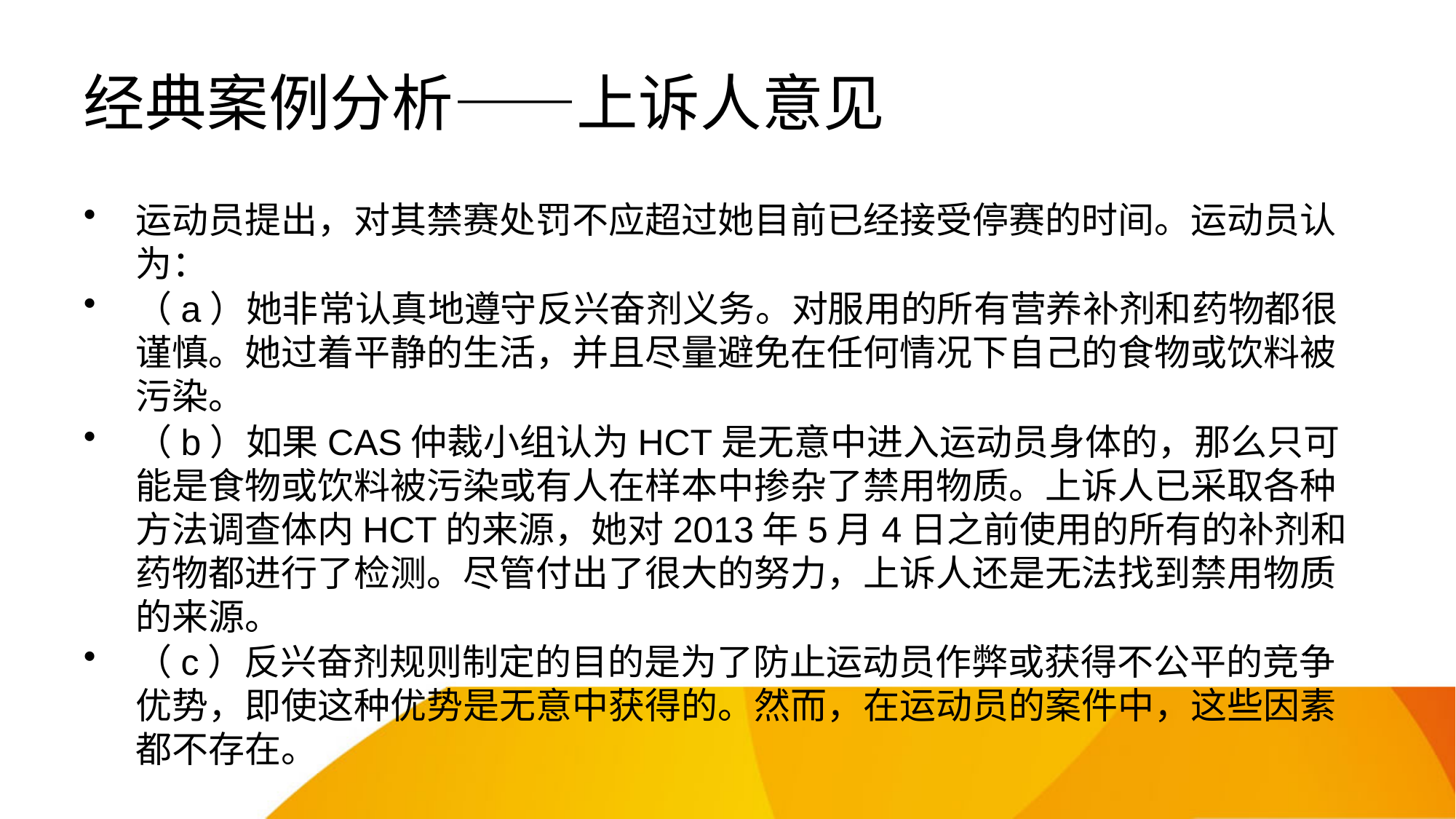

# 经典案例分析——上诉人意见
运动员提出，对其禁赛处罚不应超过她目前已经接受停赛的时间。运动员认为：
（a）她非常认真地遵守反兴奋剂义务。对服用的所有营养补剂和药物都很谨慎。她过着平静的生活，并且尽量避免在任何情况下自己的食物或饮料被污染。
（b）如果CAS仲裁小组认为HCT是无意中进入运动员身体的，那么只可能是食物或饮料被污染或有人在样本中掺杂了禁用物质。上诉人已采取各种方法调查体内HCT的来源，她对2013年5月4日之前使用的所有的补剂和药物都进行了检测。尽管付出了很大的努力，上诉人还是无法找到禁用物质的来源。
（c）反兴奋剂规则制定的目的是为了防止运动员作弊或获得不公平的竞争优势，即使这种优势是无意中获得的。然而，在运动员的案件中，这些因素都不存在。